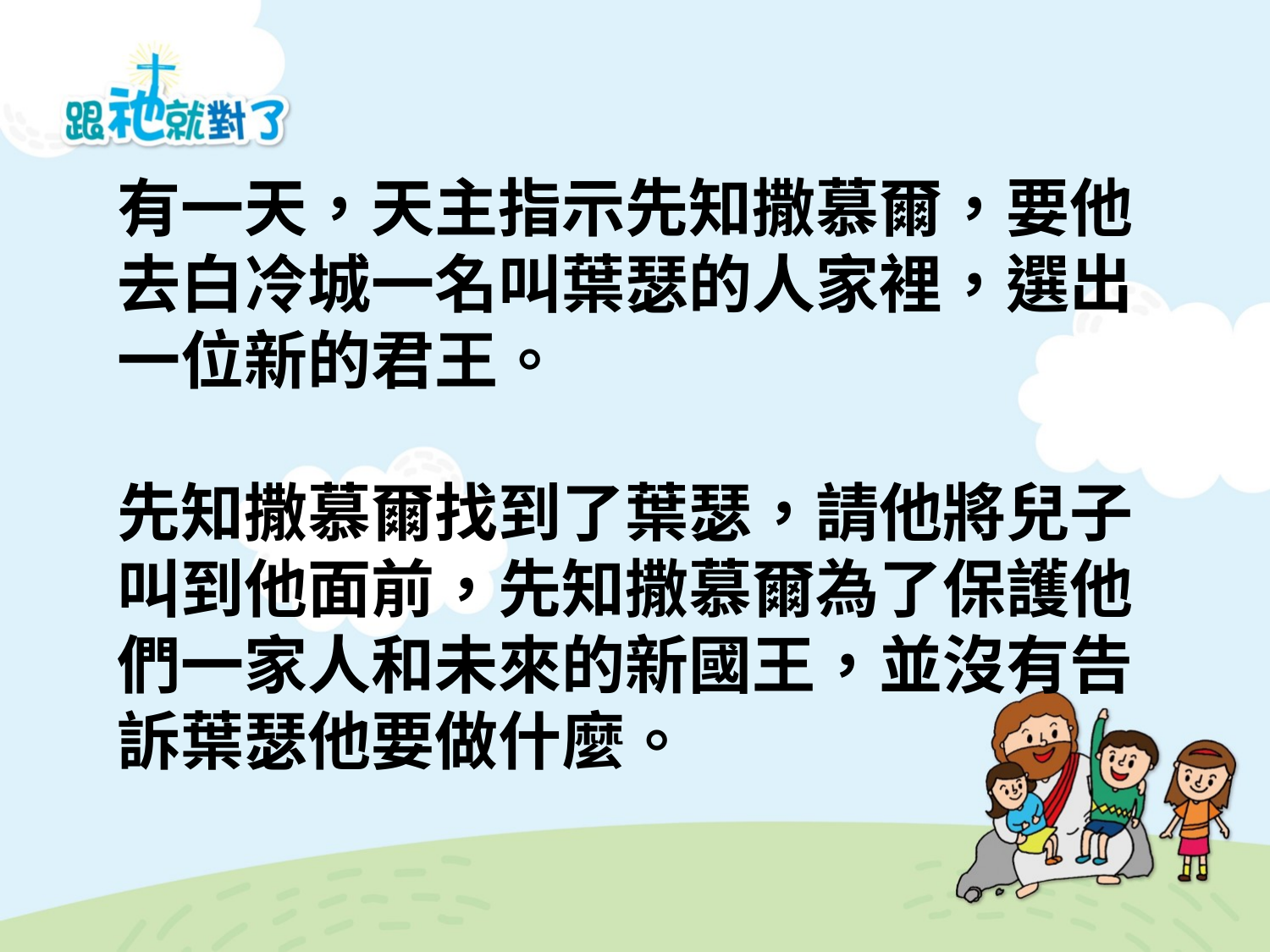

有一天，天主指示先知撒慕爾，要他去白冷城一名叫葉瑟的人家裡，選出一位新的君王。

先知撒慕爾找到了葉瑟，請他將兒子叫到他面前，先知撒慕爾為了保護他們一家人和未來的新國王，並沒有告訴葉瑟他要做什麼。